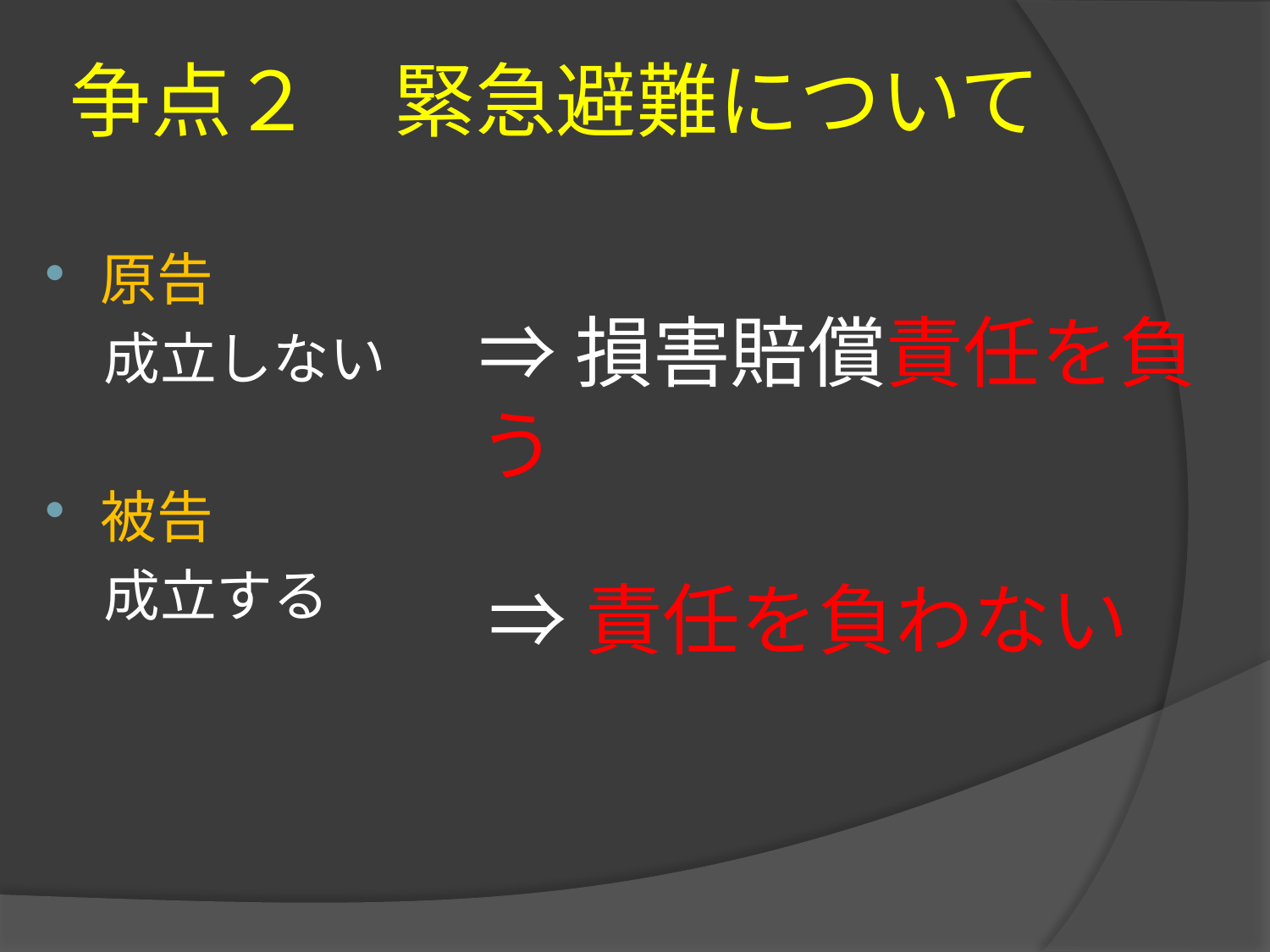

# 争点２　緊急避難について

原告
　成立しない

被告
　成立する

⇒損害賠償責任を負う
⇒責任を負わない